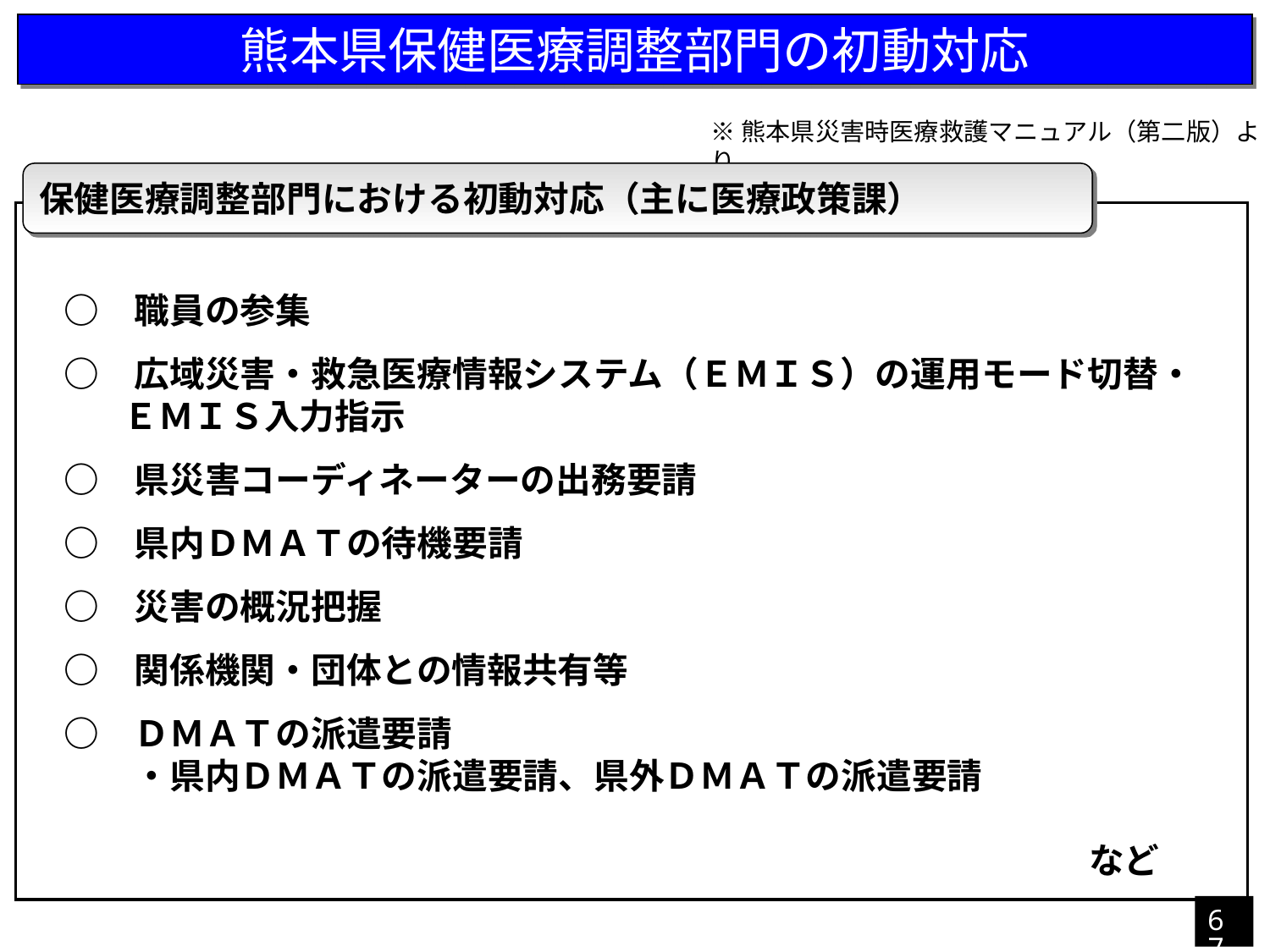

熊本県保健医療調整部門の初動対応
※熊本県災害時医療救護マニュアル（第二版）より
保健医療調整部門における初動対応（主に医療政策課）

　○　職員の参集

　○　広域災害・救急医療情報システム（ＥＭＩＳ）の運用モード切替・
　  　 ＥＭＩＳ入力指示

　○　県災害コーディネーターの出務要請

　○　県内ＤＭＡＴの待機要請

　○　災害の概況把握

　○　関係機関・団体との情報共有等

　○　ＤＭＡＴの派遣要請
　　　・県内ＤＭＡＴの派遣要請、県外ＤＭＡＴの派遣要請

　　　　　　　　　　　　　　　　　　　　　　　　　　　　　　など

67